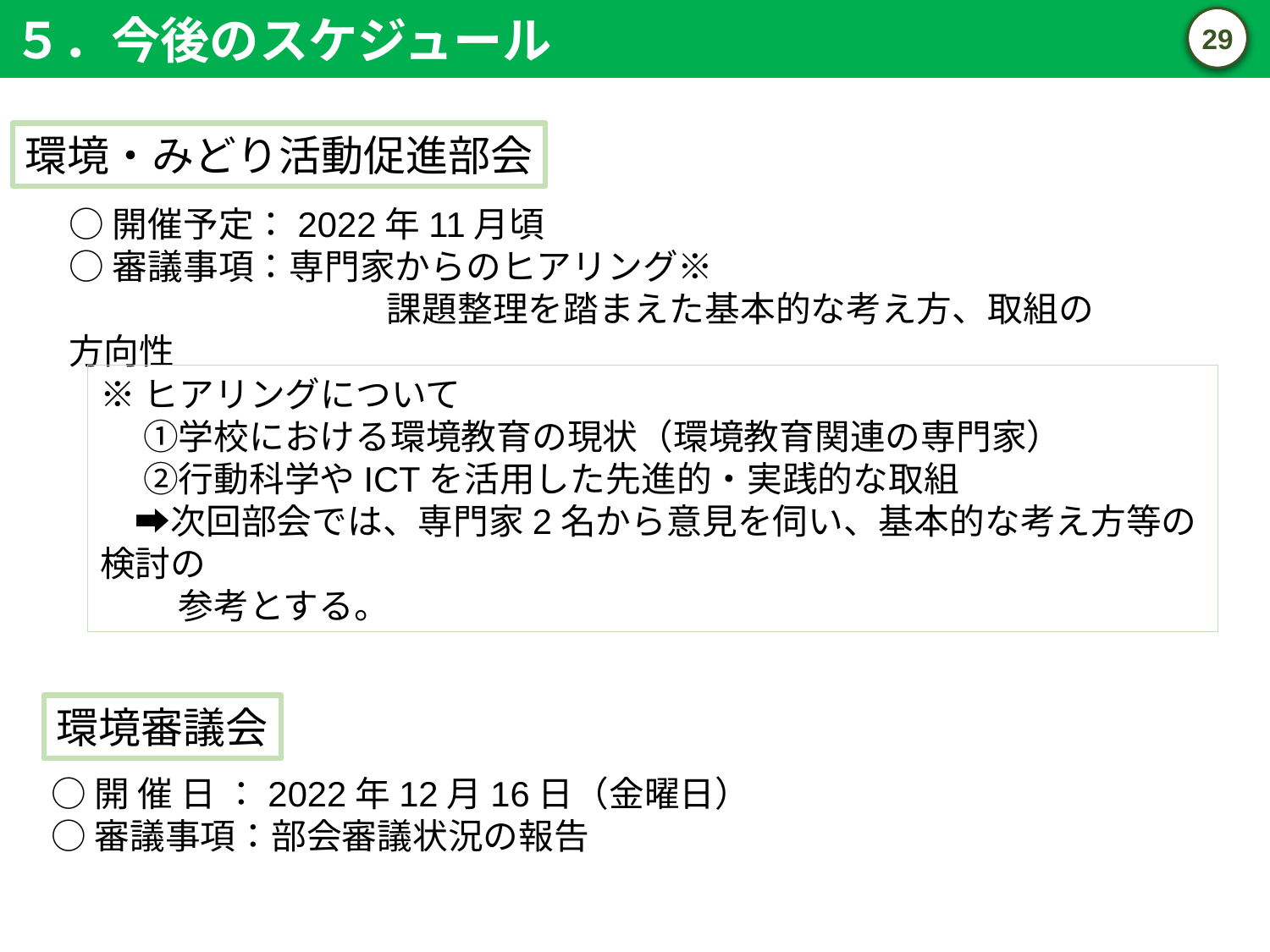

５．今後のスケジュール
29
環境・みどり活動促進部会
○開催予定：2022年11月頃
○審議事項：専門家からのヒアリング※
　　　　　　　　　課題整理を踏まえた基本的な考え方、取組の方向性
※ヒアリングについて
　 ①学校における環境教育の現状（環境教育関連の専門家）
　 ②行動科学やICTを活用した先進的・実践的な取組
　➡次回部会では、専門家2名から意見を伺い、基本的な考え方等の検討の
　　 参考とする。
環境審議会
○開 催 日 ：2022年12月16日（金曜日）
○審議事項：部会審議状況の報告